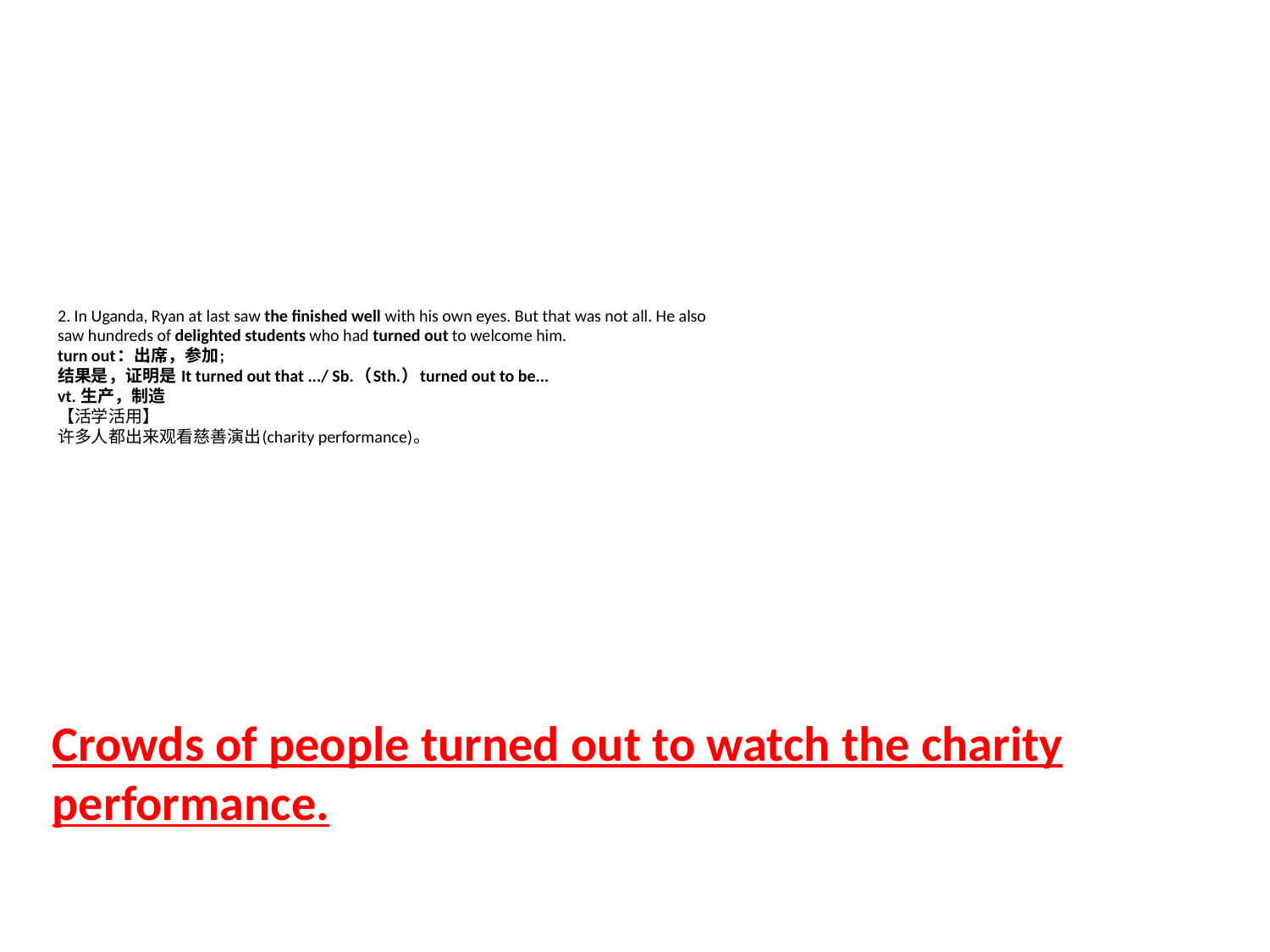

# 2. In Uganda, Ryan at last saw the finished well with his own eyes. But that was not all. He also
saw hundreds of delighted students who had turned out to welcome him.
turn out：出席，参加;
结果是，证明是 It turned out that .../ Sb.（Sth.）turned out to be...
vt. 生产，制造
【活学活用】
许多人都出来观看慈善演出(charity performance)。
Crowds of people turned out to watch the charity performance.